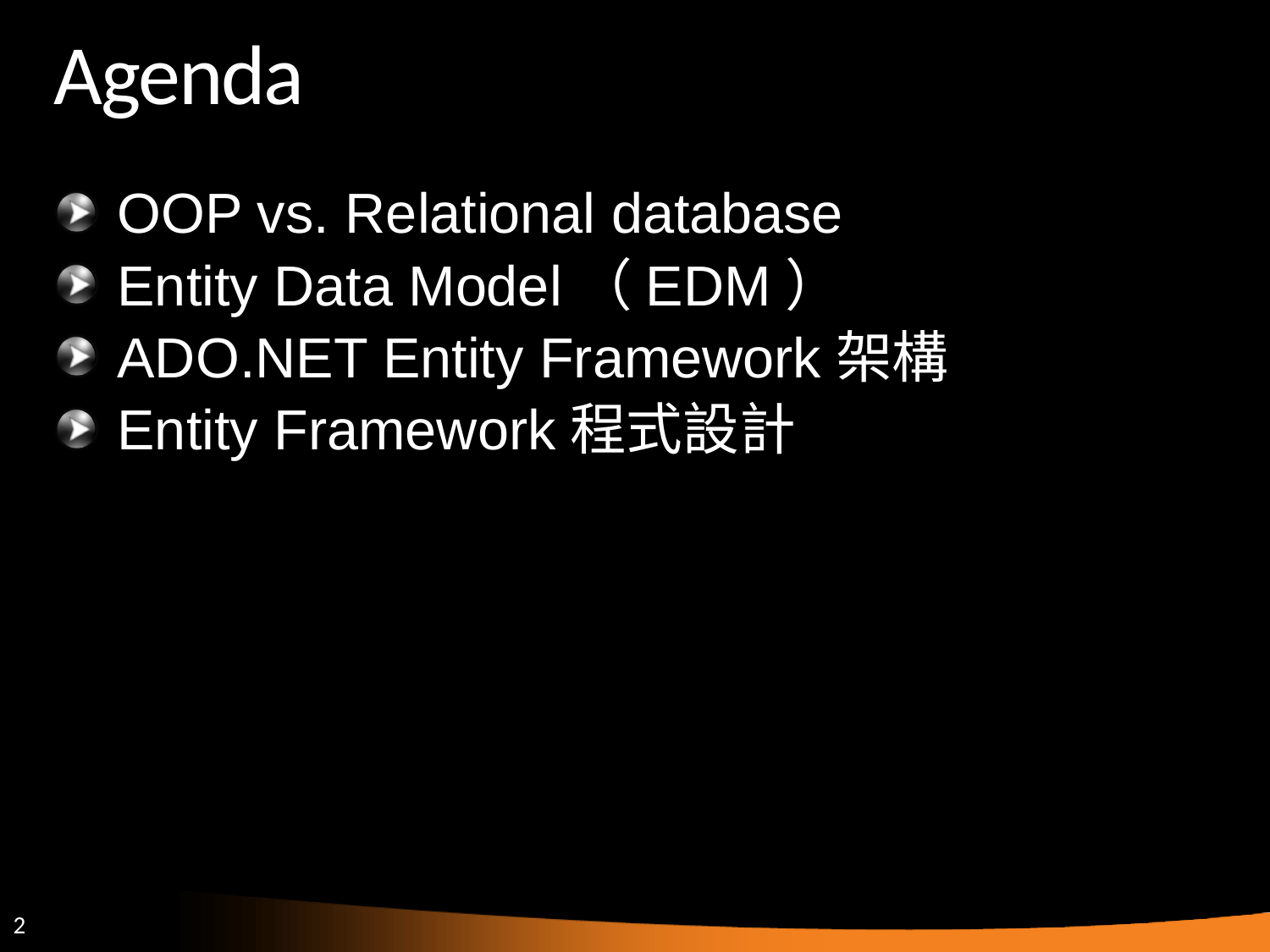

# Agenda
OOP vs. Relational database
Entity Data Model（EDM）
ADO.NET Entity Framework架構
Entity Framework程式設計